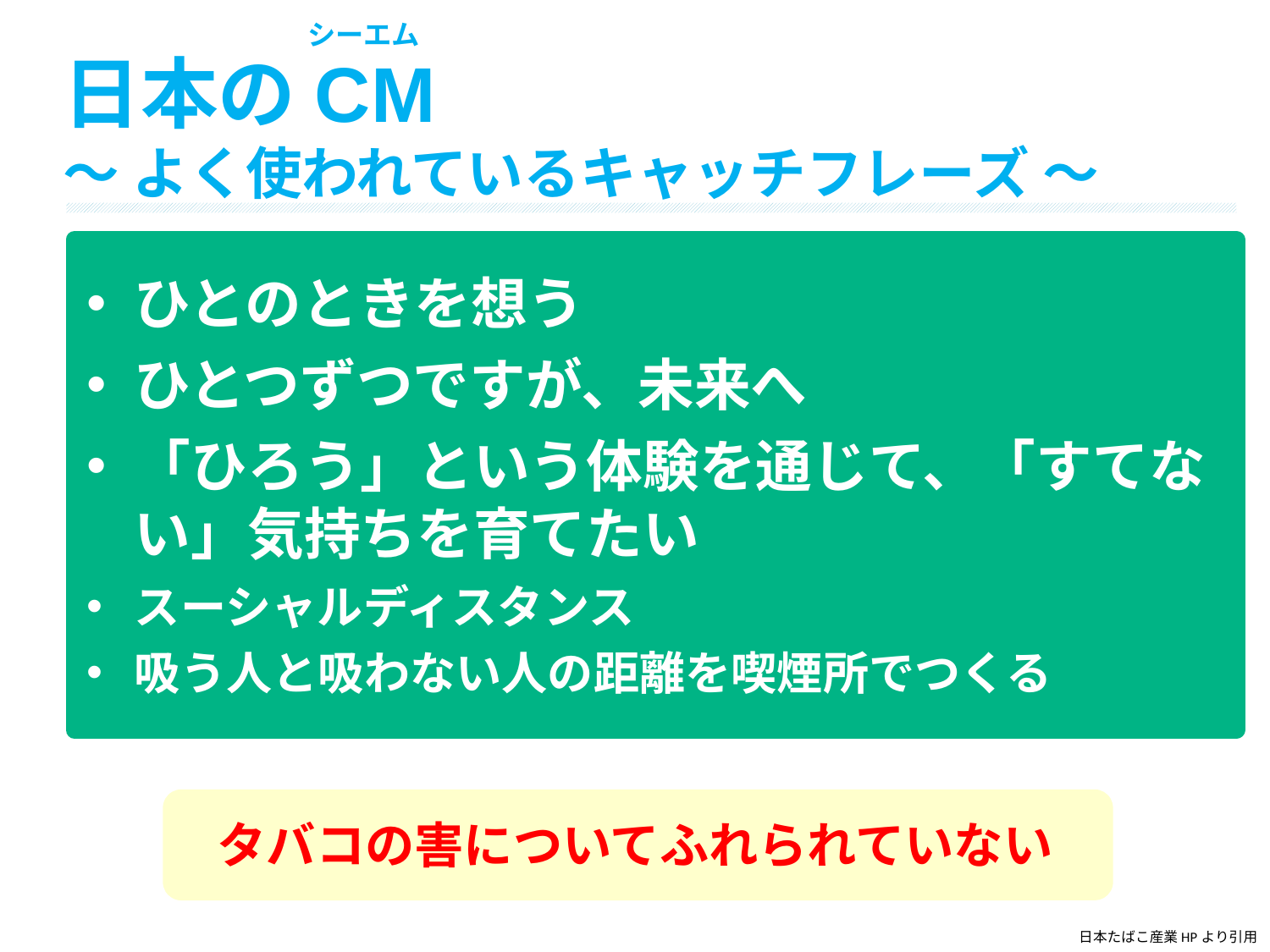

シーエム
日本のCM
～ よく使われているキャッチフレーズ ～

ひとのときを想う

ひとつずつですが、未来へ

「ひろう」という体験を通じて、「すてない」気持ちを育てたい

スーシャルディスタンス

吸う人と吸わない人の距離を喫煙所でつくる

タバコの害についてふれられていない
日本たばこ産業HPより引用